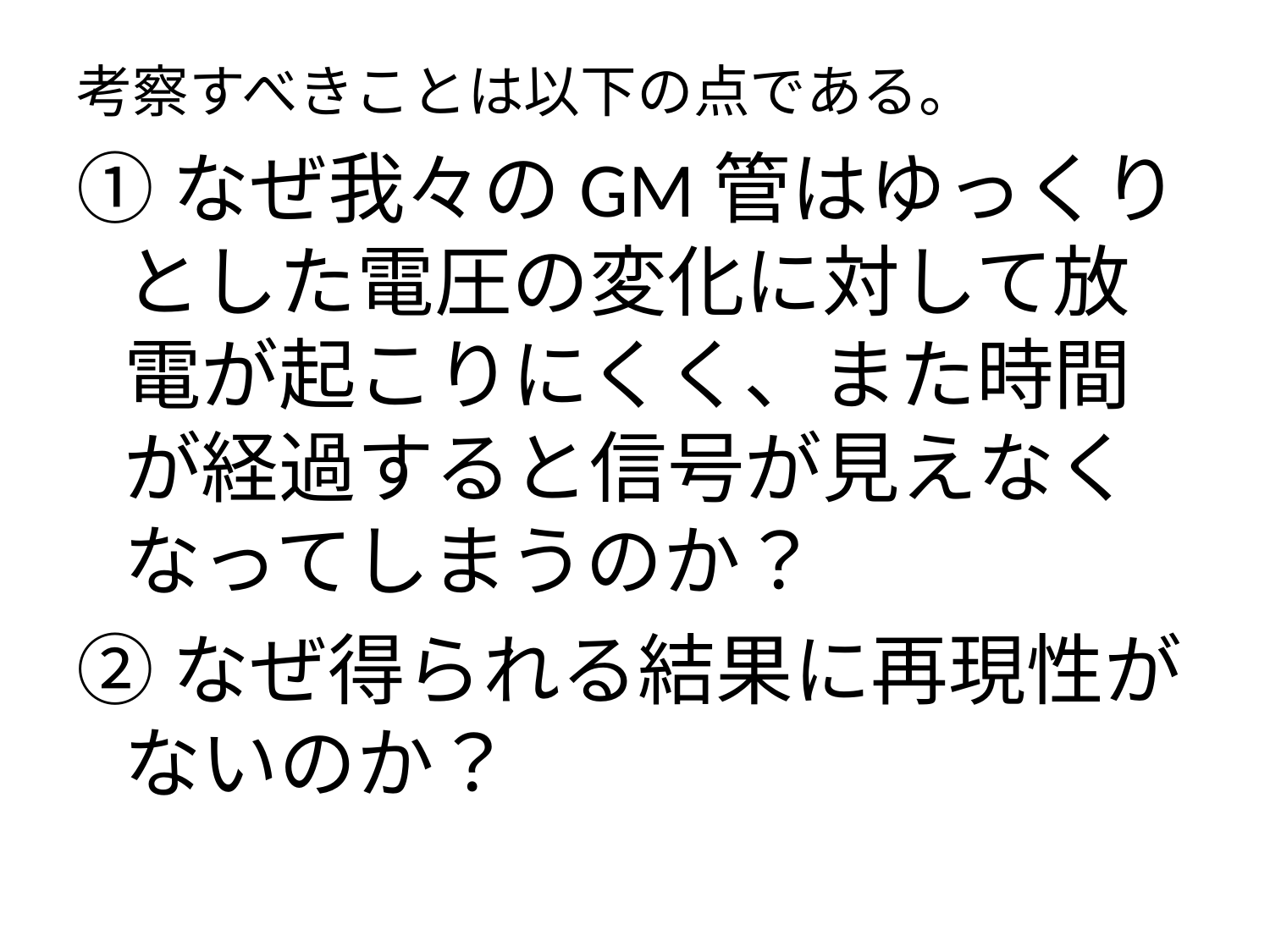

考察すべきことは以下の点である。
①なぜ我々のGM管はゆっくりとした電圧の変化に対して放電が起こりにくく、また時間が経過すると信号が見えなくなってしまうのか？
②なぜ得られる結果に再現性がないのか？